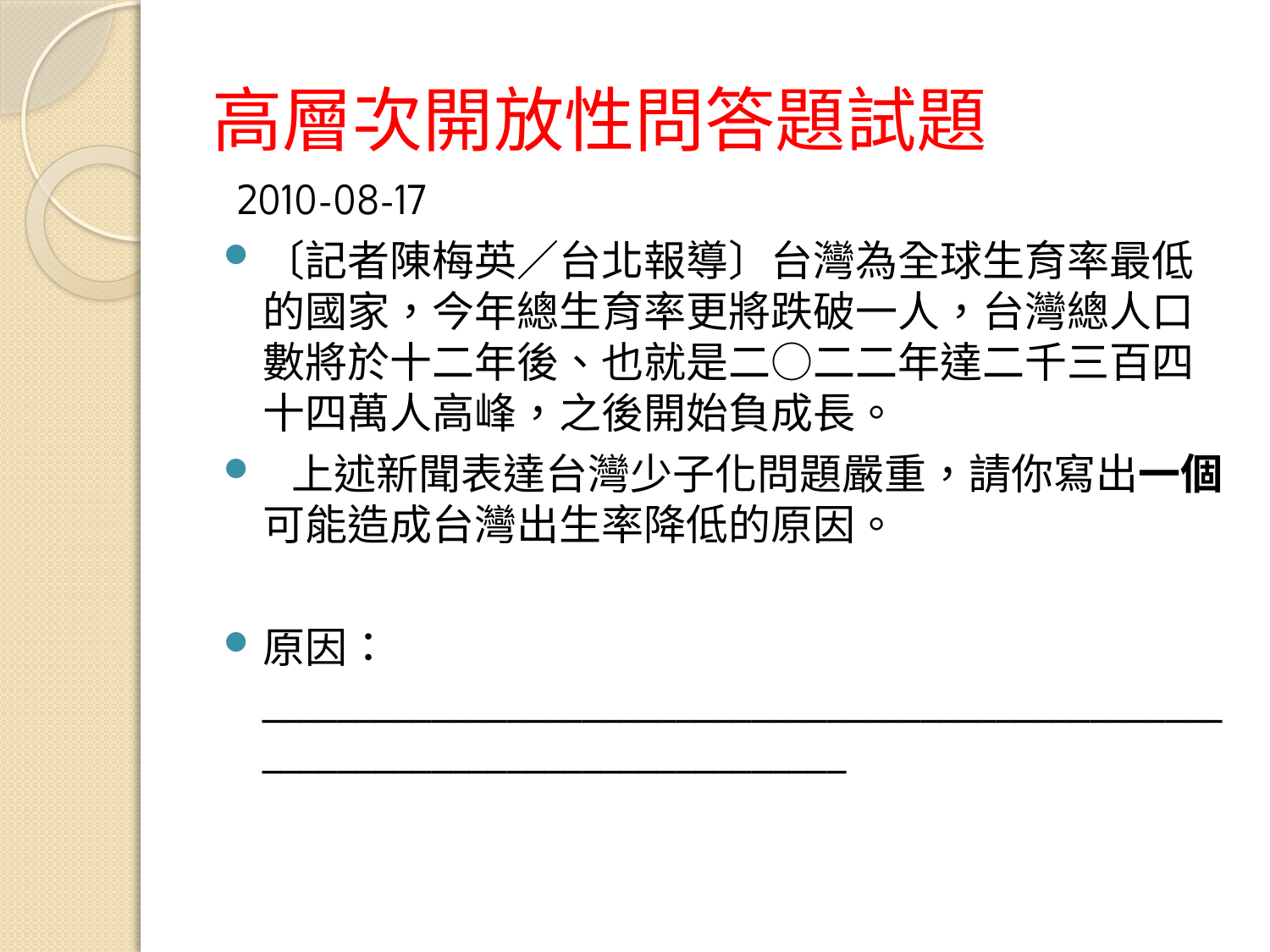

# 高層次開放性問答題試題
 2010-08-17
〔記者陳梅英／台北報導〕台灣為全球生育率最低的國家，今年總生育率更將跌破一人，台灣總人口數將於十二年後、也就是二○二二年達二千三百四十四萬人高峰，之後開始負成長。
  上述新聞表達台灣少子化問題嚴重，請你寫出一個可能造成台灣出生率降低的原因。

原因：   __________________________________________________________________________________